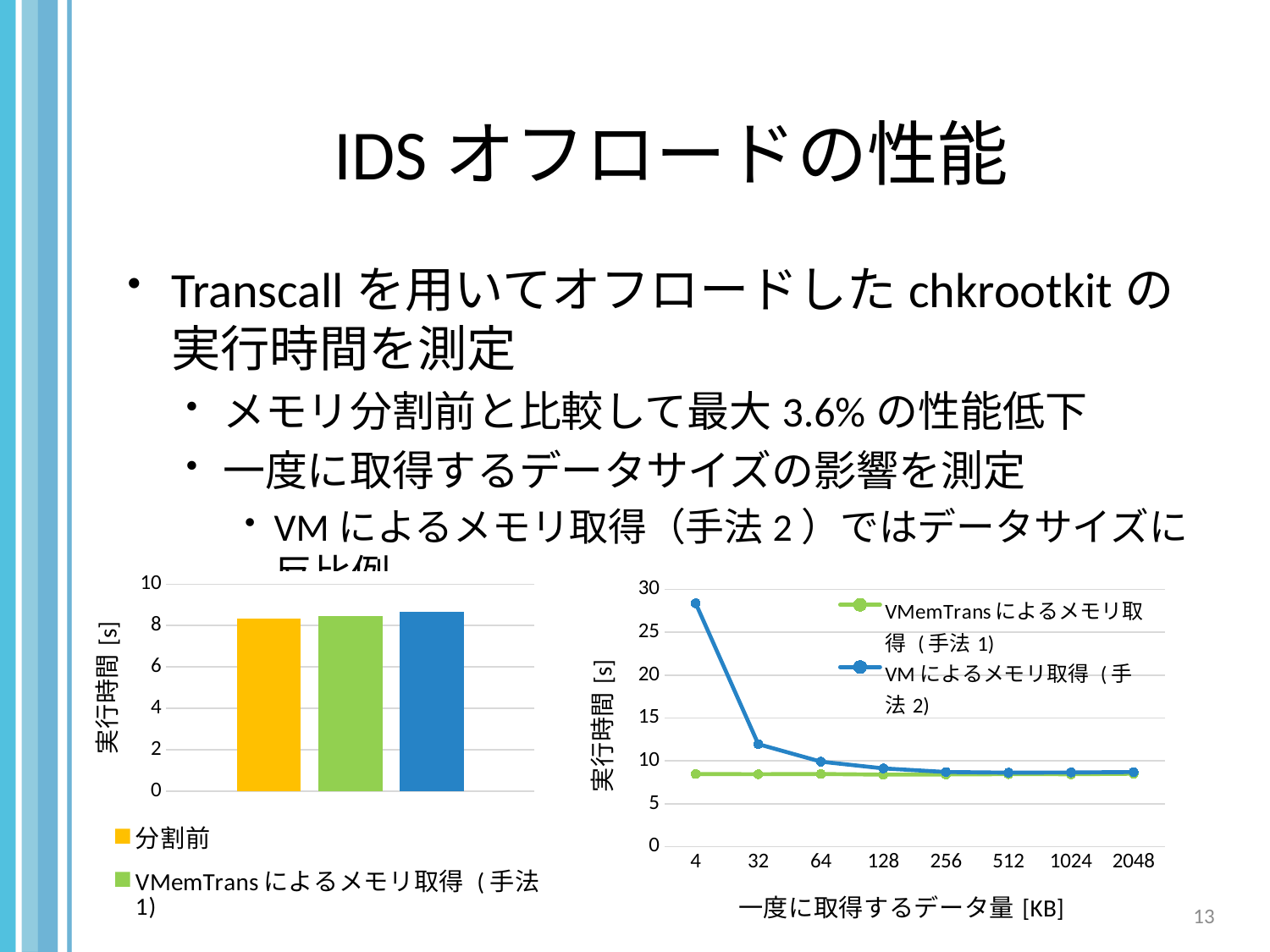

# IDSオフロードの性能
Transcallを用いてオフロードしたchkrootkitの実行時間を測定
メモリ分割前と比較して最大3.6%の性能低下
一度に取得するデータサイズの影響を測定
VMによるメモリ取得（手法2）ではデータサイズに反比例

### Chart

| Category | 分割前 | VMemTransによるメモリ取得 (手法1) | VMによるメモリ取得 (手法2) |
|---|---|---|---|

### Chart

| Category |  |  |
|---|---|---|
| 4 | 8.4593 | 28.3829 |
| 32 | 8.4418 | 11.9532 |
| 64 | 8.4688 | 9.9069 |
| 128 | 8.3945 | 9.118500000000001 |
| 256 | 8.4158 | 8.7003 |
| 512 | 8.4485 | 8.6255 |
| 1024 | 8.4393 | 8.6505 |
| 2048 | 8.494 | 8.6968 |
13